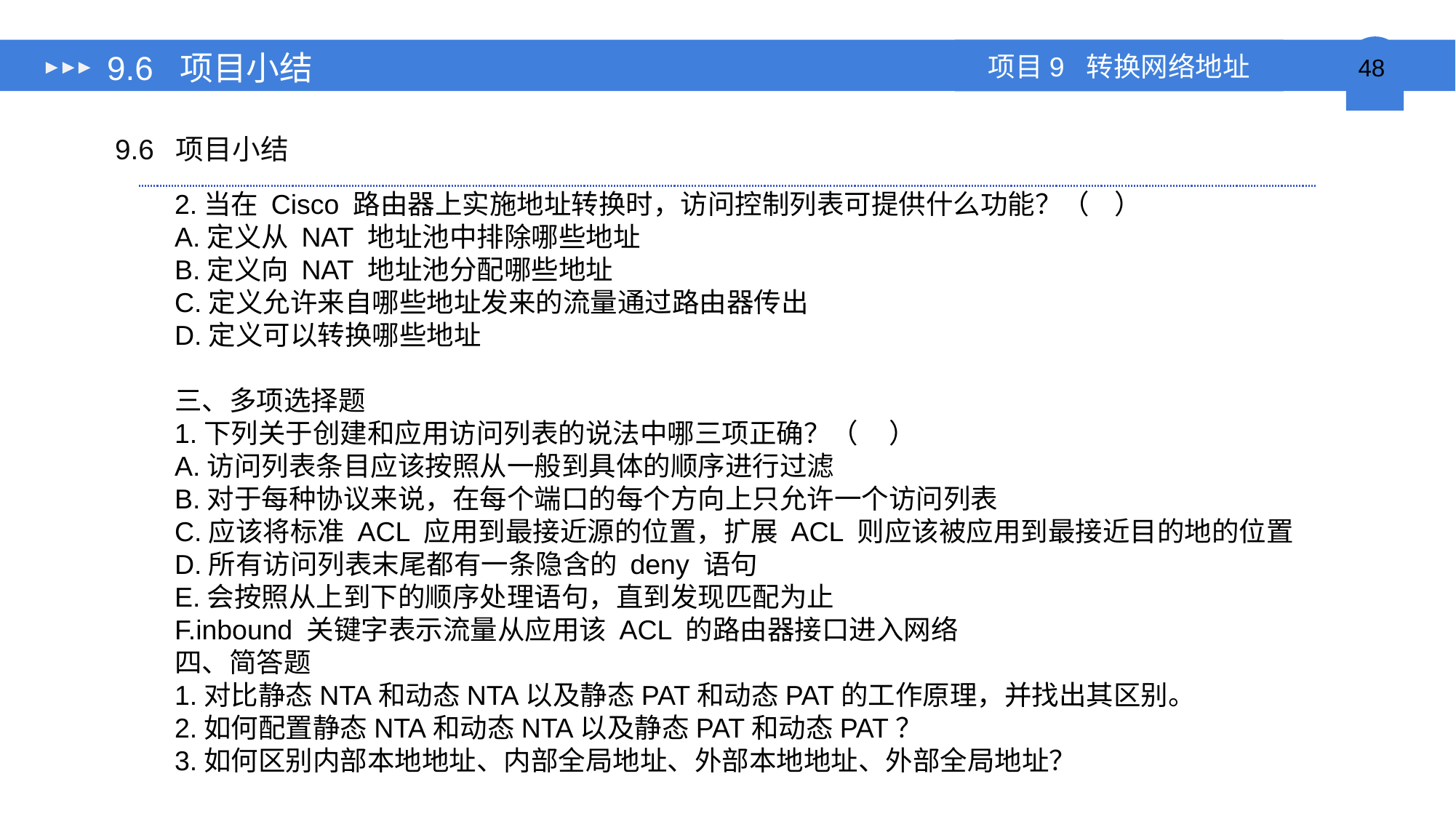

# 9.6  项目小结
9.6  项目小结
2.当在 Cisco 路由器上实施地址转换时，访问控制列表可提供什么功能？（    ）
A.定义从 NAT 地址池中排除哪些地址
B.定义向 NAT 地址池分配哪些地址
C.定义允许来自哪些地址发来的流量通过路由器传出
D.定义可以转换哪些地址

三、多项选择题
1.下列关于创建和应用访问列表的说法中哪三项正确？（     ）
A.访问列表条目应该按照从一般到具体的顺序进行过滤
B.对于每种协议来说，在每个端口的每个方向上只允许一个访问列表
C.应该将标准 ACL 应用到最接近源的位置，扩展 ACL 则应该被应用到最接近目的地的位置
D.所有访问列表末尾都有一条隐含的 deny 语句
E.会按照从上到下的顺序处理语句，直到发现匹配为止
F.inbound 关键字表示流量从应用该 ACL 的路由器接口进入网络
四、简答题
1.对比静态NTA和动态NTA以及静态PAT和动态PAT的工作原理，并找出其区别。
2.如何配置静态NTA和动态NTA以及静态PAT和动态PAT？
3.如何区别内部本地地址、内部全局地址、外部本地地址、外部全局地址？